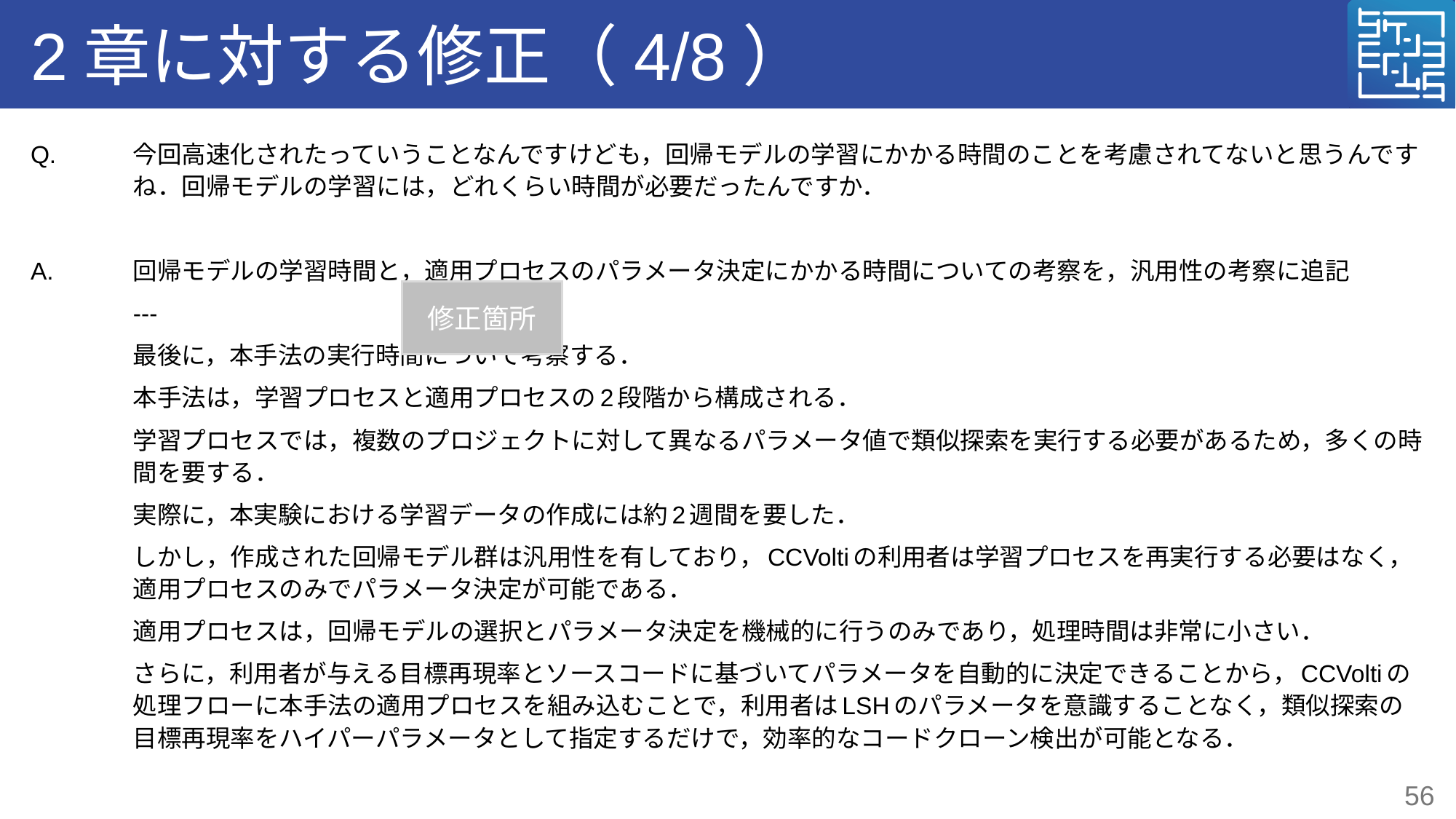

# 2章に対する修正（4/8）
Q.	今回高速化されたっていうことなんですけども，回帰モデルの学習にかかる時間のことを考慮されてないと思うんですね．回帰モデルの学習には，どれくらい時間が必要だったんですか．

A.	回帰モデルの学習時間と，適用プロセスのパラメータ決定にかかる時間についての考察を，汎用性の考察に追記
	---
	最後に，本手法の実行時間について考察する．
	本手法は，学習プロセスと適用プロセスの2段階から構成される．
	学習プロセスでは，複数のプロジェクトに対して異なるパラメータ値で類似探索を実行する必要があるため，多くの時間を要する．
	実際に，本実験における学習データの作成には約2週間を要した．
		しかし，作成された回帰モデル群は汎用性を有しており，CCVoltiの利用者は学習プロセスを再実行する必要はなく，適用プロセスのみでパラメータ決定が可能である．
	適用プロセスは，回帰モデルの選択とパラメータ決定を機械的に行うのみであり，処理時間は非常に小さい．
	さらに，利用者が与える目標再現率とソースコードに基づいてパラメータを自動的に決定できることから，CCVoltiの処理フローに本手法の適用プロセスを組み込むことで，利用者はLSHのパラメータを意識することなく，類似探索の目標再現率をハイパーパラメータとして指定するだけで，効率的なコードクローン検出が可能となる．

修正箇所
56